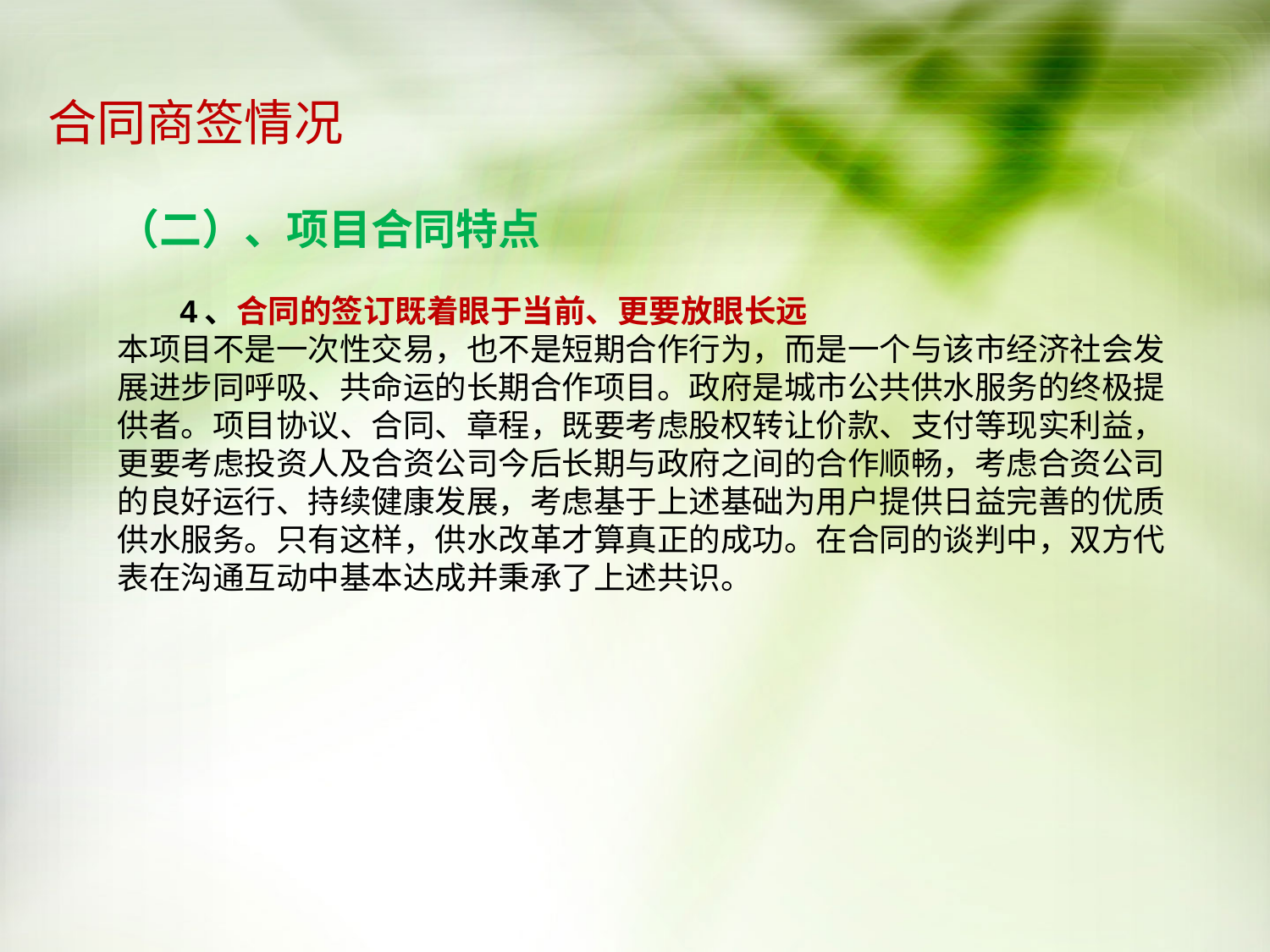

合同商签情况

（二）、项目合同特点

       4、合同的签订既着眼于当前、更要放眼长远
本项目不是一次性交易，也不是短期合作行为，而是一个与该市经济社会发展进步同呼吸、共命运的长期合作项目。政府是城市公共供水服务的终极提供者。项目协议、合同、章程，既要考虑股权转让价款、支付等现实利益，更要考虑投资人及合资公司今后长期与政府之间的合作顺畅，考虑合资公司的良好运行、持续健康发展，考虑基于上述基础为用户提供日益完善的优质供水服务。只有这样，供水改革才算真正的成功。在合同的谈判中，双方代表在沟通互动中基本达成并秉承了上述共识。